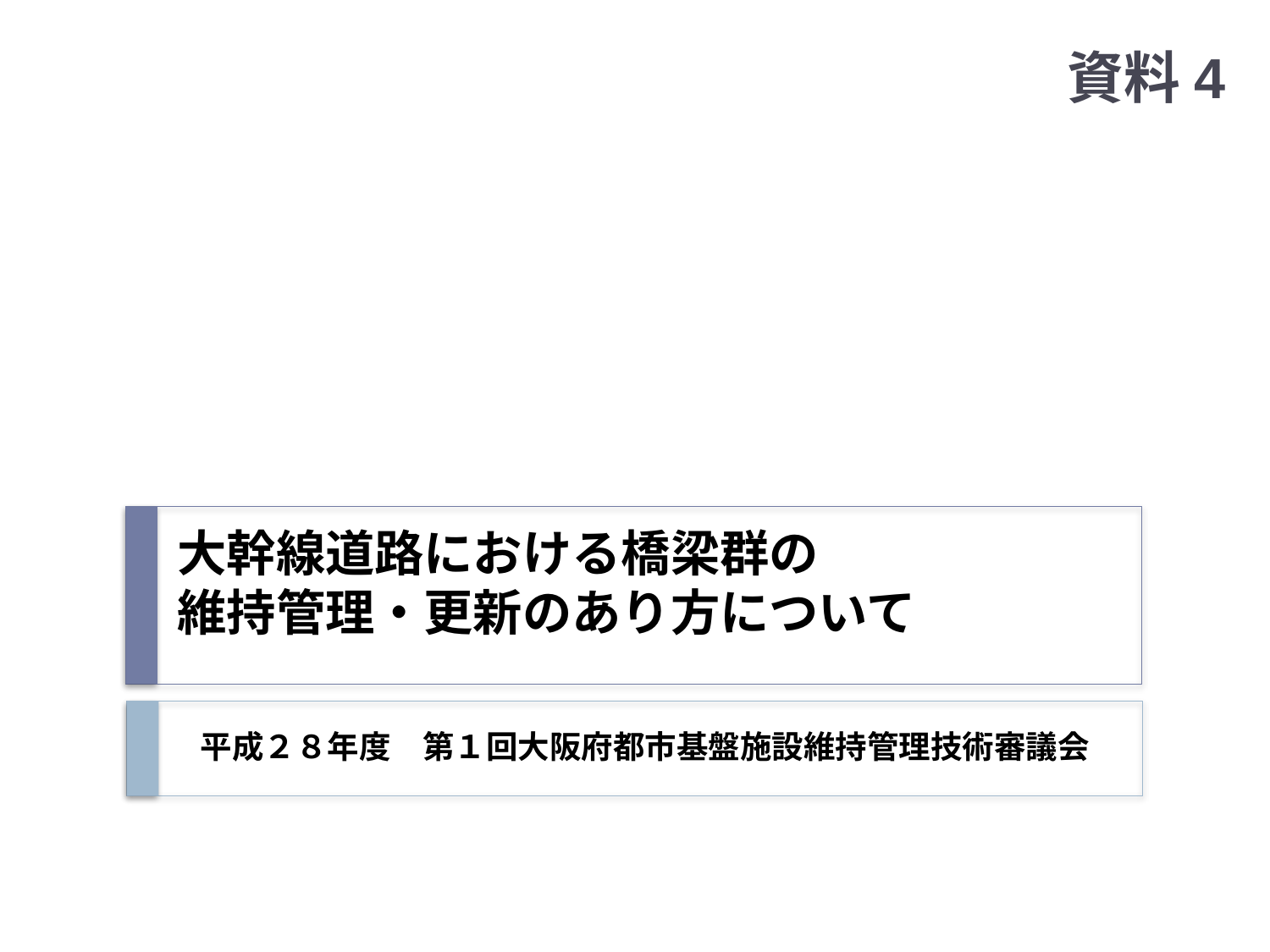

資料4
# 大幹線道路における橋梁群の 維持管理・更新のあり方について

平成２８年度　第１回大阪府都市基盤施設維持管理技術審議会